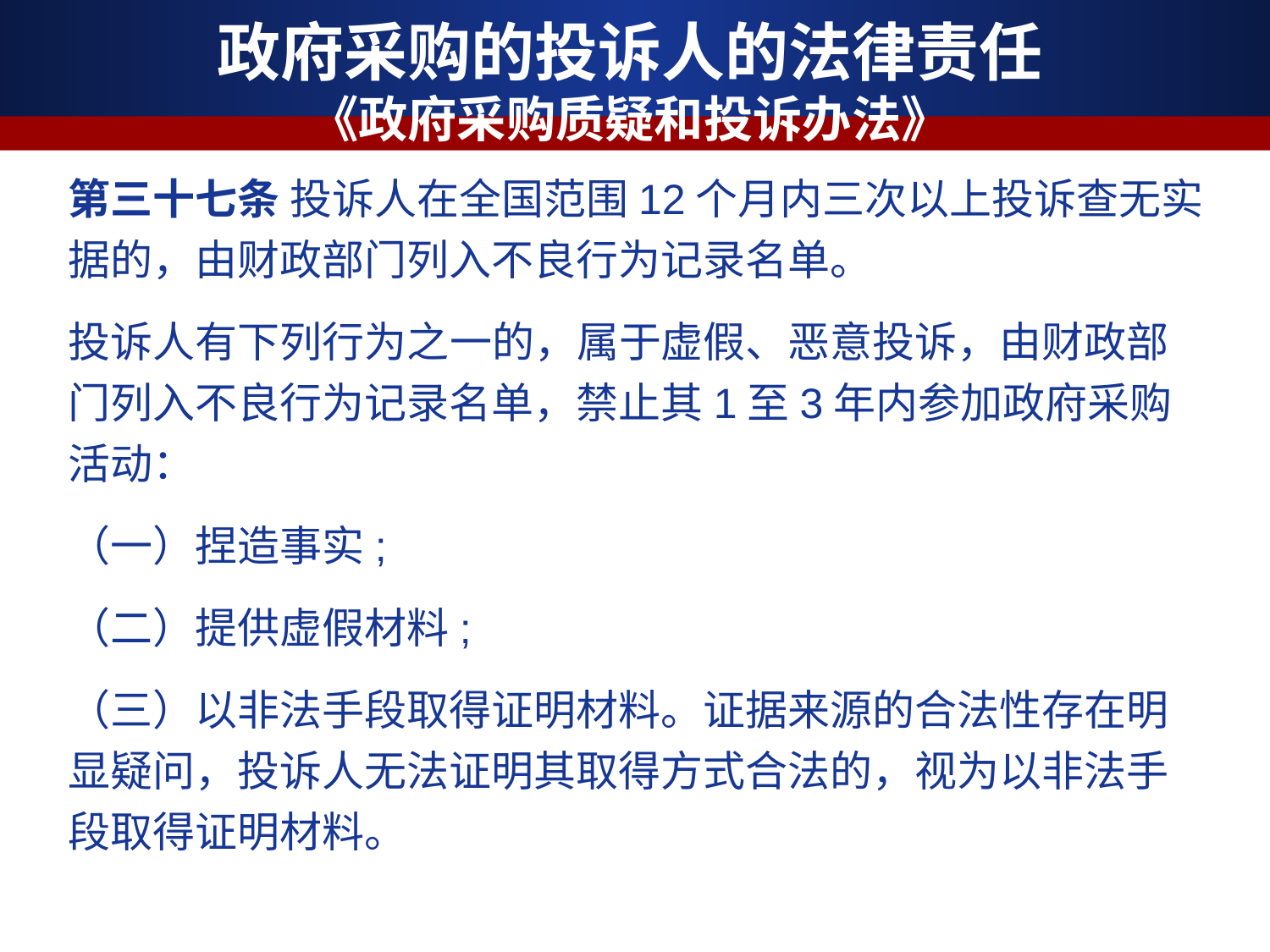

政府采购的投诉人的法律责任
《政府采购质疑和投诉办法》
第三十七条 投诉人在全国范围12个月内三次以上投诉查无实据的，由财政部门列入不良行为记录名单。
投诉人有下列行为之一的，属于虚假、恶意投诉，由财政部门列入不良行为记录名单，禁止其1至3年内参加政府采购活动：
（一）捏造事实;
（二）提供虚假材料;
（三）以非法手段取得证明材料。证据来源的合法性存在明显疑问，投诉人无法证明其取得方式合法的，视为以非法手段取得证明材料。